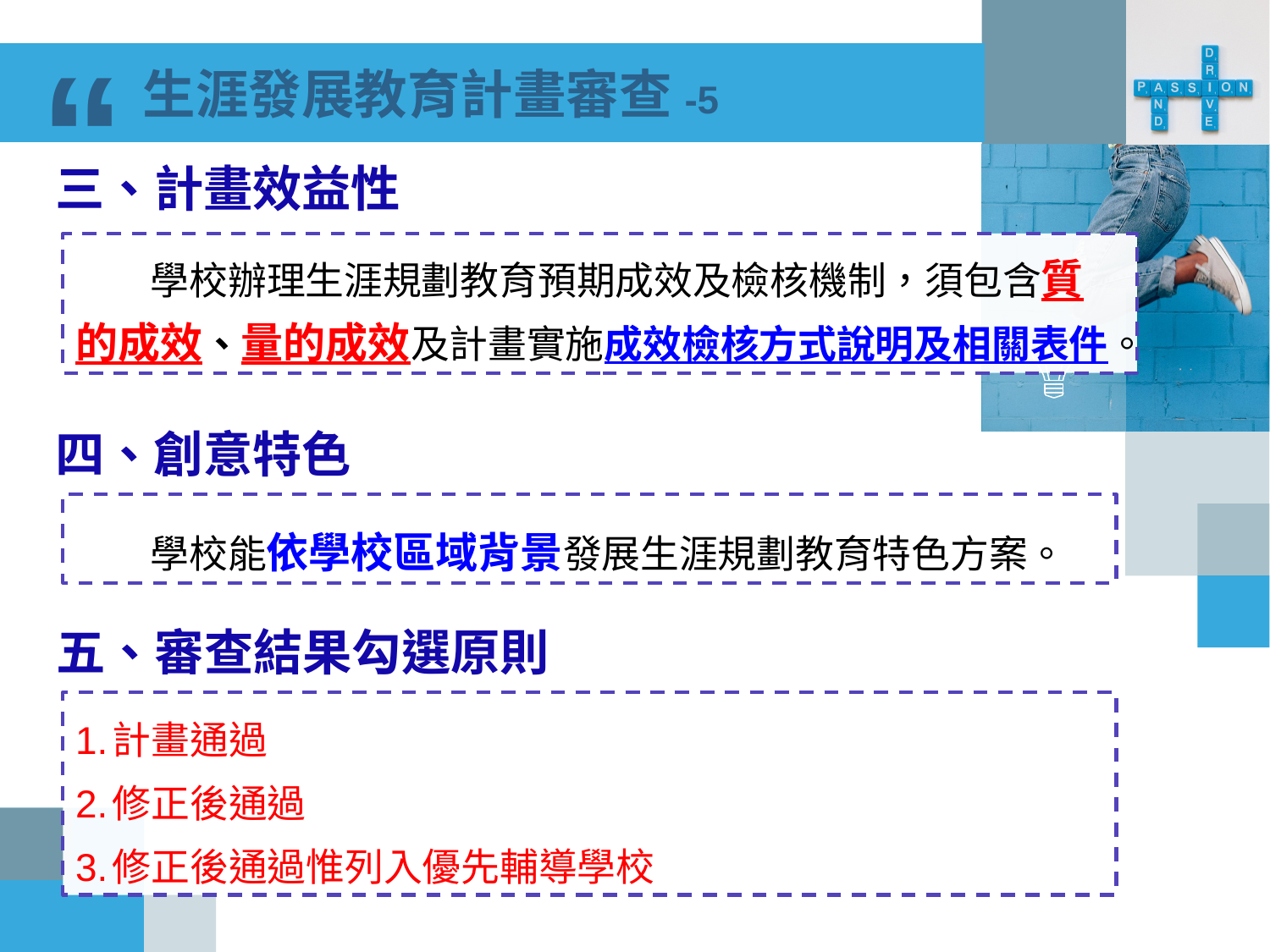

“

生涯發展教育計畫審查-5
三、計畫效益性
學校辦理生涯規劃教育預期成效及檢核機制，須包含質的成效、量的成效及計畫實施成效檢核方式說明及相關表件。
四、創意特色
學校能依學校區域背景發展生涯規劃教育特色方案。
五、審查結果勾選原則
計畫通過
修正後通過
修正後通過惟列入優先輔導學校